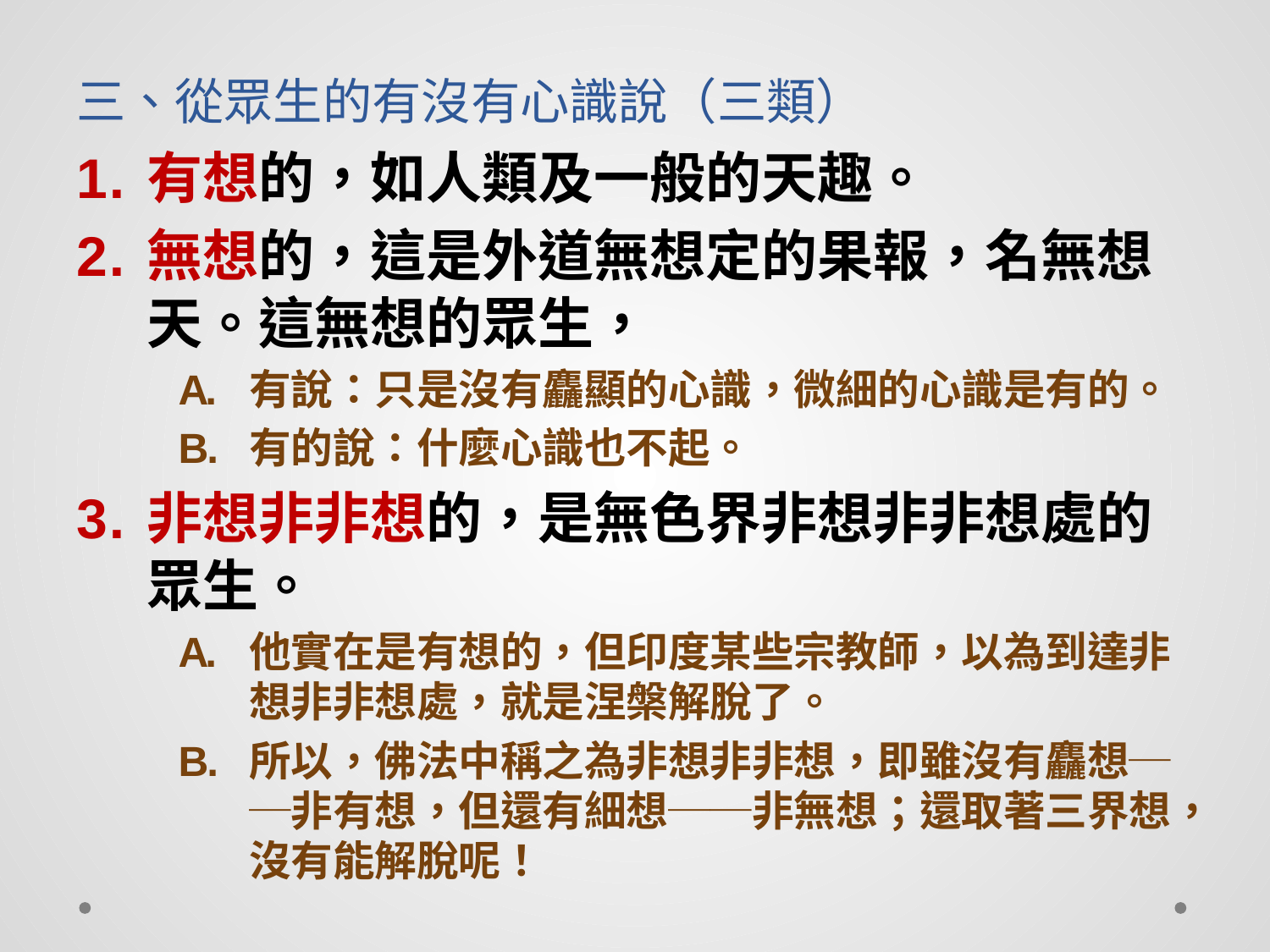

# 三、從眾生的有沒有心識說（三類）
有想的，如人類及一般的天趣。
無想的，這是外道無想定的果報，名無想天。這無想的眾生，
有說：只是沒有麤顯的心識，微細的心識是有的。
有的說：什麼心識也不起。
非想非非想的，是無色界非想非非想處的眾生。
他實在是有想的，但印度某些宗教師，以為到達非想非非想處，就是涅槃解脫了。
所以，佛法中稱之為非想非非想，即雖沒有麤想──非有想，但還有細想──非無想；還取著三界想，沒有能解脫呢！